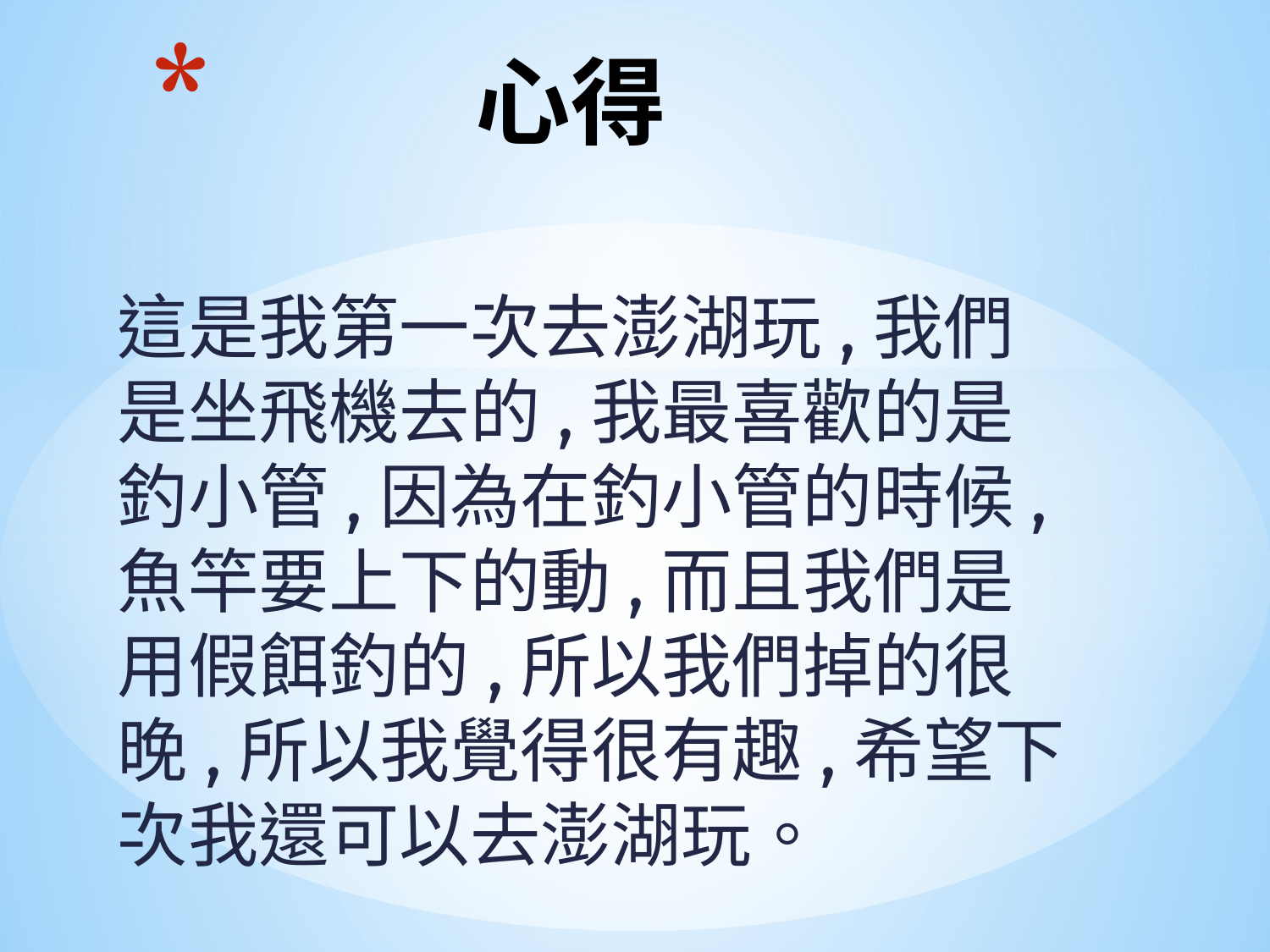

# 心得
這是我第一次去澎湖玩,我們是坐飛機去的,我最喜歡的是釣小管,因為在釣小管的時候,魚竿要上下的動,而且我們是用假餌釣的,所以我們掉的很晚,所以我覺得很有趣,希望下次我還可以去澎湖玩。